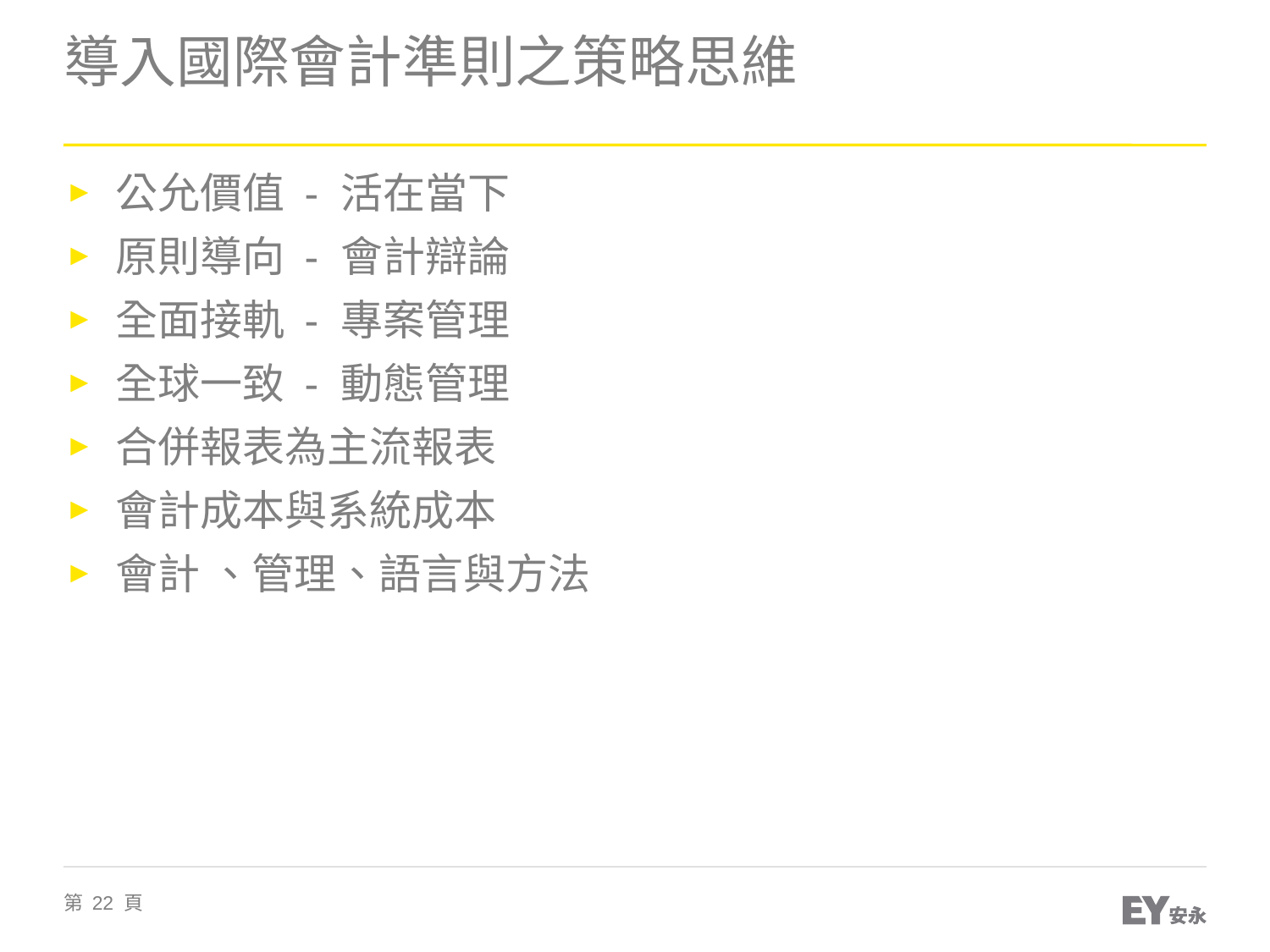

# 導入國際會計準則之策略思維
公允價值 - 活在當下
原則導向 - 會計辯論
全面接軌 - 專案管理
全球一致 - 動態管理
合併報表為主流報表
會計成本與系統成本
會計 、管理、語言與方法